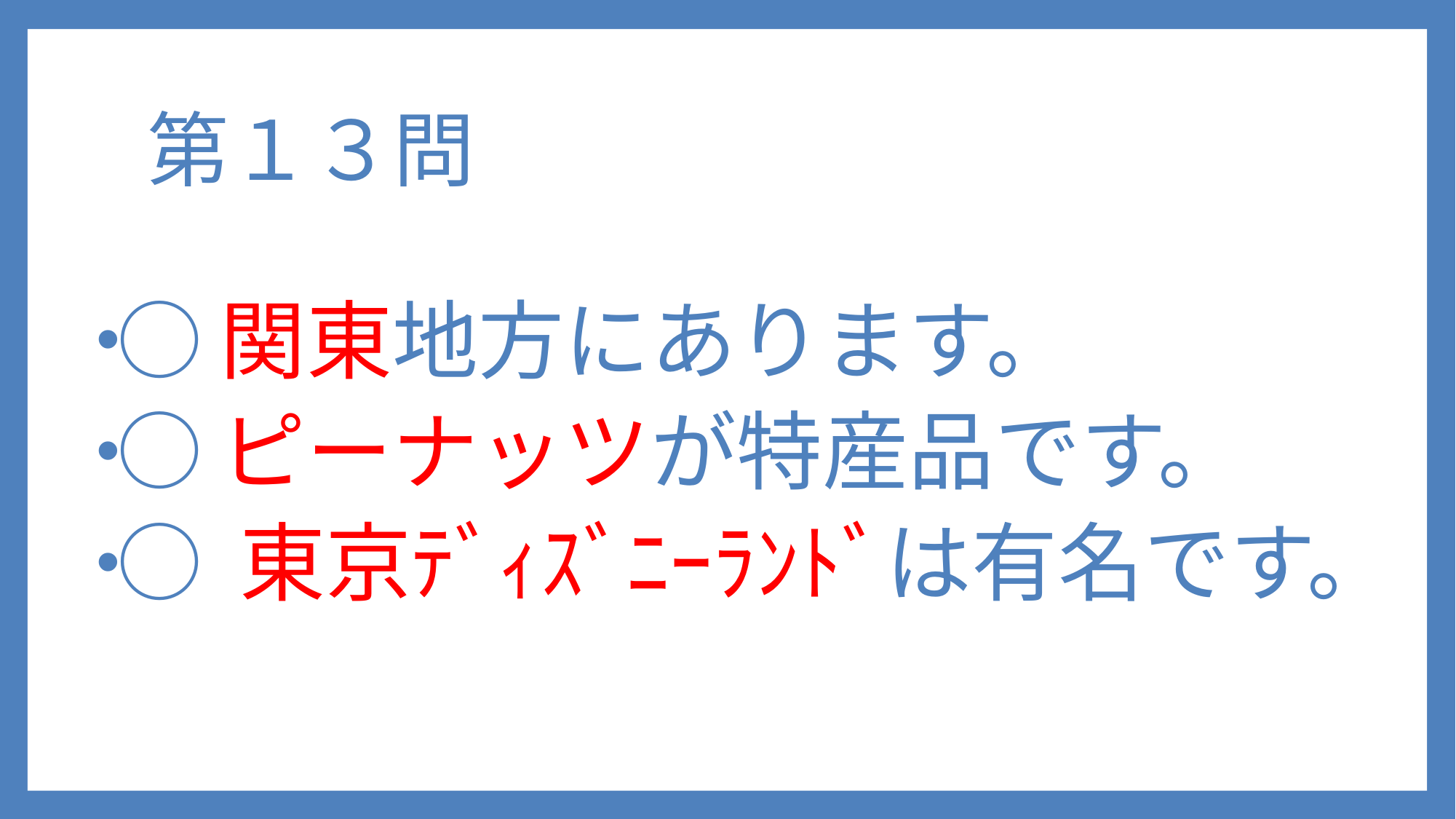

# 第１３問
○関東地方にあります。
○ピーナッツが特産品です。
○ 東京ﾃﾞｨｽﾞﾆｰﾗﾝﾄﾞは有名です。